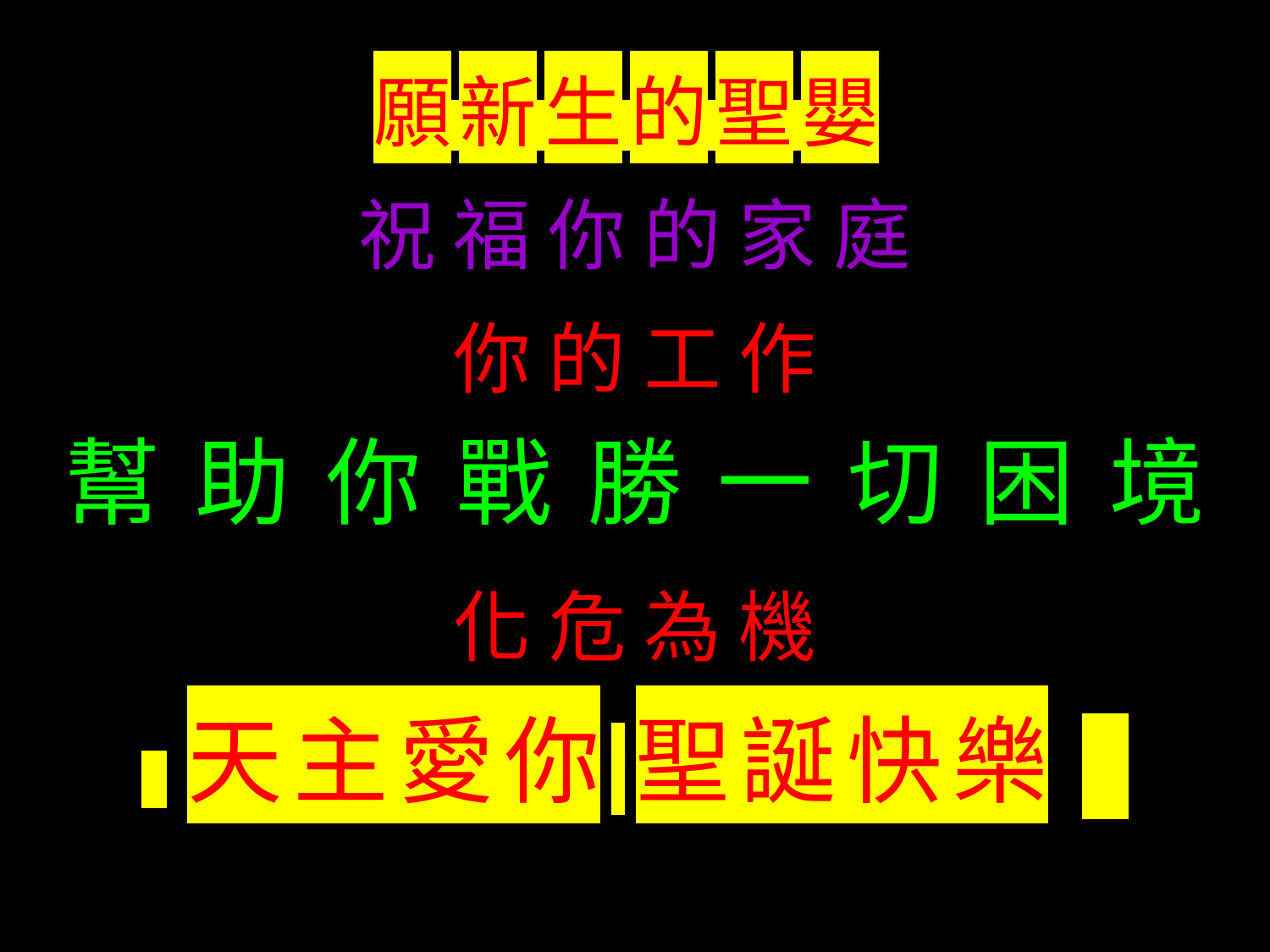

願 新 生 的 聖 嬰
祝 福 你 的 家 庭
你 的 工 作
幫助你戰勝一切困境
化 危 為 機
!天主愛你 聖誕快樂!